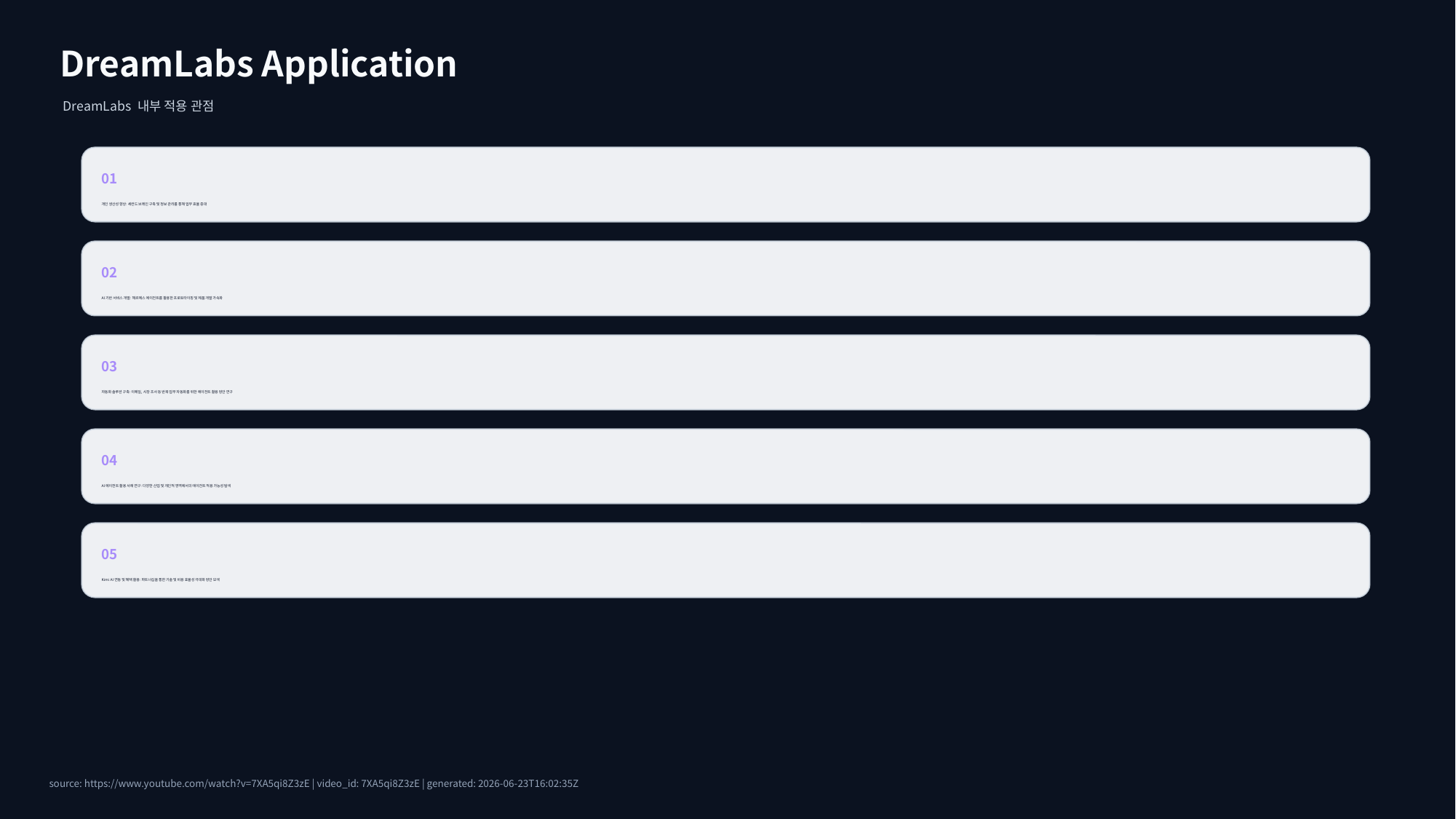

DreamLabs Application
DreamLabs 내부 적용 관점

01
개인 생산성 향상: 세컨드 브레인 구축 및 정보 관리를 통해 업무 효율 증대

02
AI 기반 서비스 개발: 헤르메스 에이전트를 활용한 프로토타이핑 및 제품 개발 가속화

03
자동화 솔루션 구축: 이메일, 시장 조사 등 반복 업무 자동화를 위한 에이전트 활용 방안 연구

04
AI 에이전트 활용 사례 연구: 다양한 산업 및 개인적 영역에서의 에이전트 적용 가능성 탐색

05
Kimi AI 연동 및 혜택 활용: 파트너십을 통한 기술 및 비용 효율성 극대화 방안 모색
source: https://www.youtube.com/watch?v=7XA5qi8Z3zE | video_id: 7XA5qi8Z3zE | generated: 2026-06-23T16:02:35Z